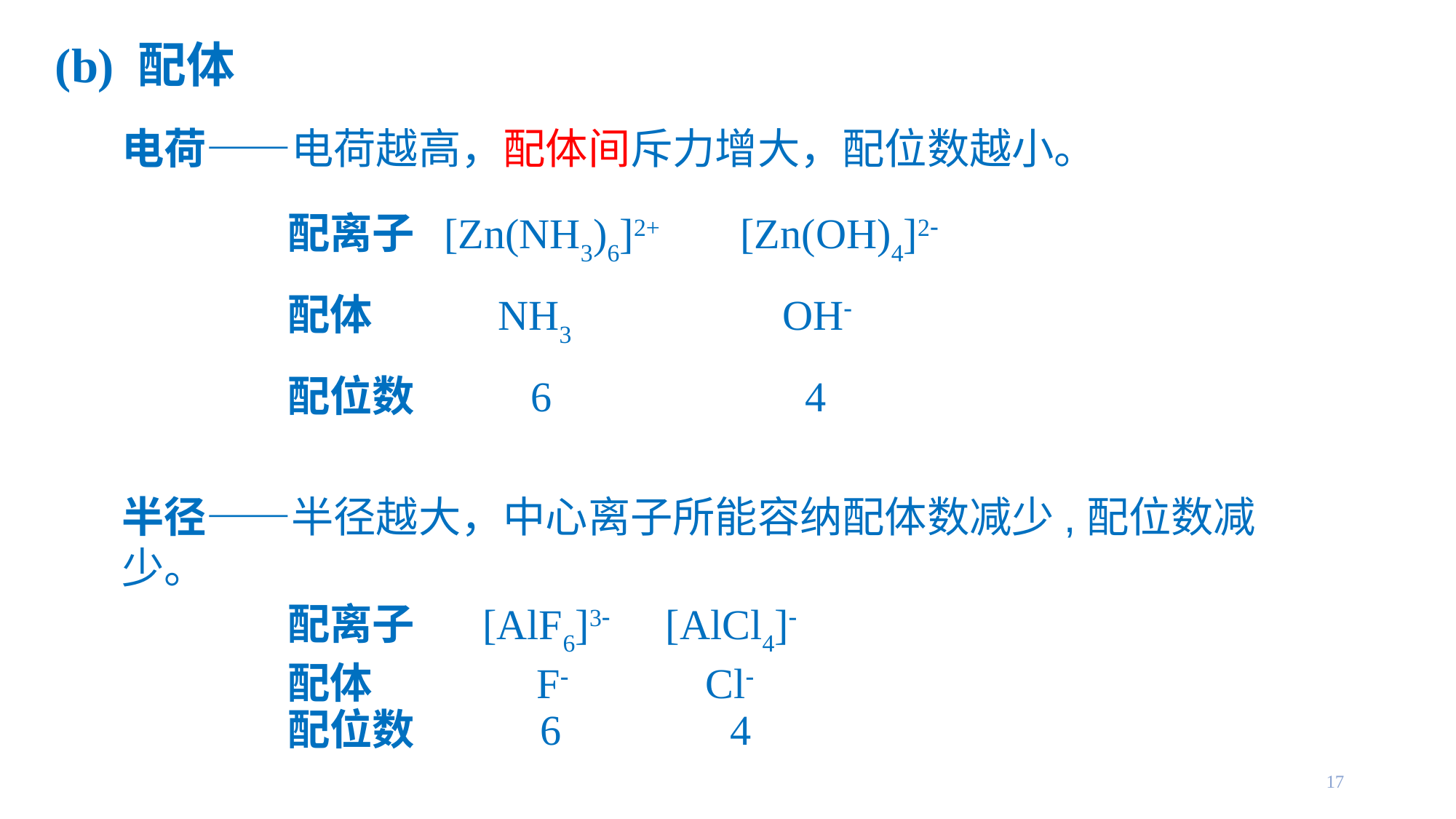

# (b) 配体
电荷——电荷越高，配体间斥力增大，配位数越小。

配离子  [Zn(NH3)6]2+             [Zn(OH)4]2−
配体            NH3                    OH−
配位数           6                        4

半径——半径越大，中心离子所能容纳配体数减少,配位数减少。
配离子      [AlF6]3−         [AlCl4]−
配体                F−             Cl−
配位数            6                4
17